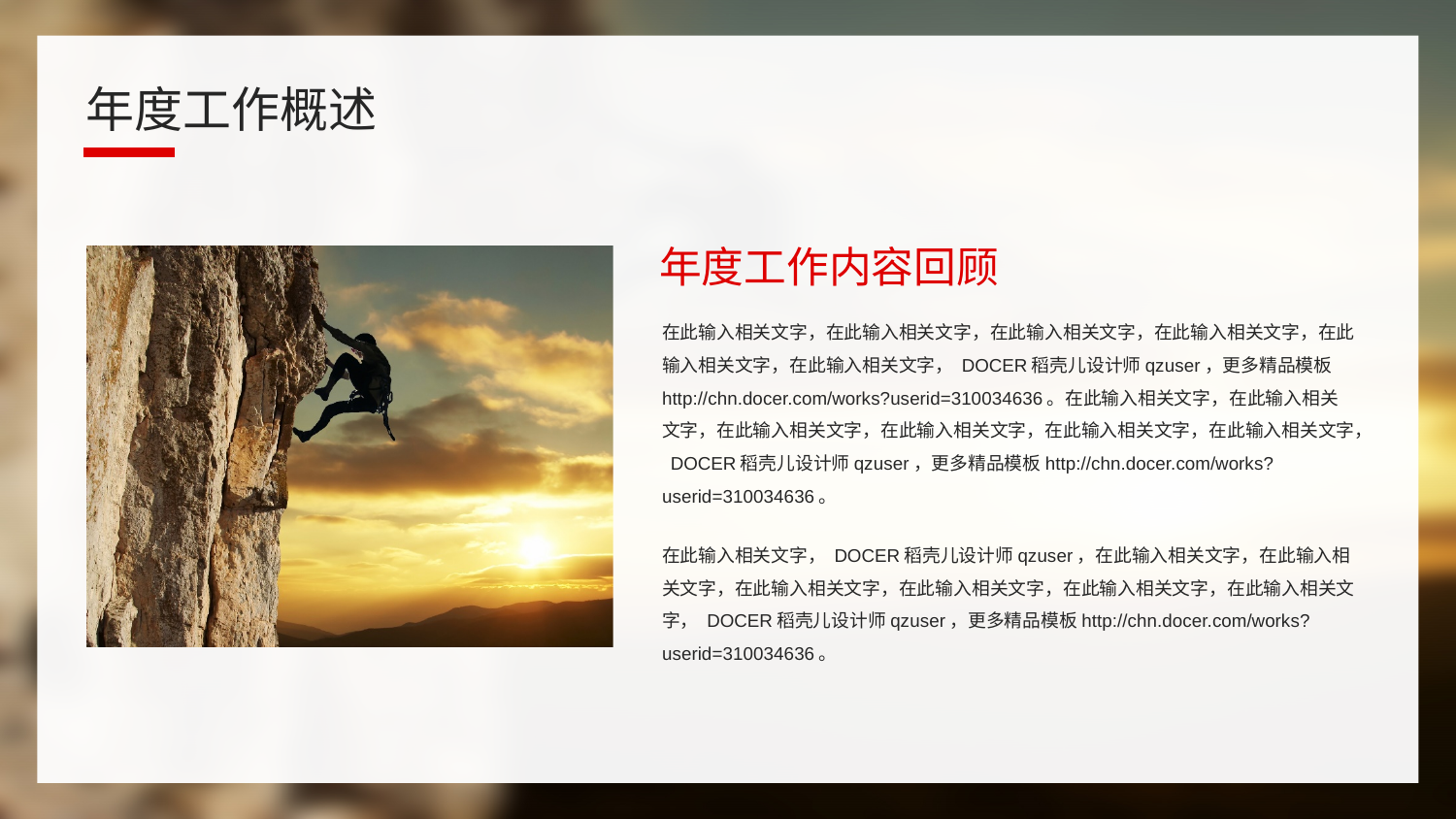

年度工作概述
年度工作内容回顾

在此输入相关文字，在此输入相关文字，在此输入相关文字，在此输入相关文字，在此输入相关文字，在此输入相关文字， DOCER稻壳儿设计师qzuser，更多精品模板http://chn.docer.com/works?userid=310034636。在此输入相关文字，在此输入相关文字，在此输入相关文字，在此输入相关文字，在此输入相关文字，在此输入相关文字， DOCER稻壳儿设计师qzuser，更多精品模板http://chn.docer.com/works?userid=310034636。
在此输入相关文字， DOCER稻壳儿设计师qzuser，在此输入相关文字，在此输入相关文字，在此输入相关文字，在此输入相关文字，在此输入相关文字，在此输入相关文字， DOCER稻壳儿设计师qzuser，更多精品模板http://chn.docer.com/works?userid=310034636。